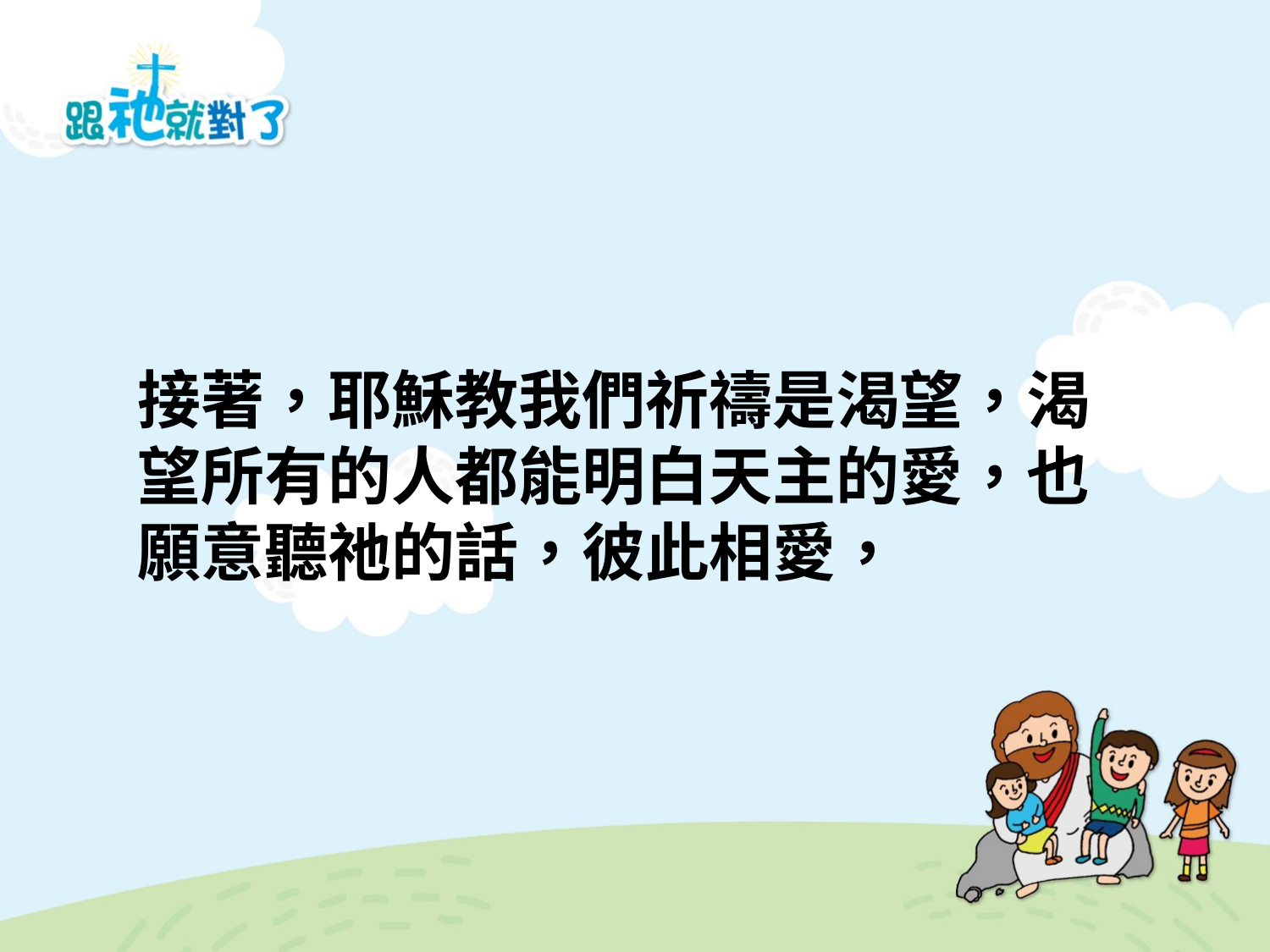

接著，耶穌教我們祈禱是渴望，渴望所有的人都能明白天主的愛，也願意聽祂的話，彼此相愛，